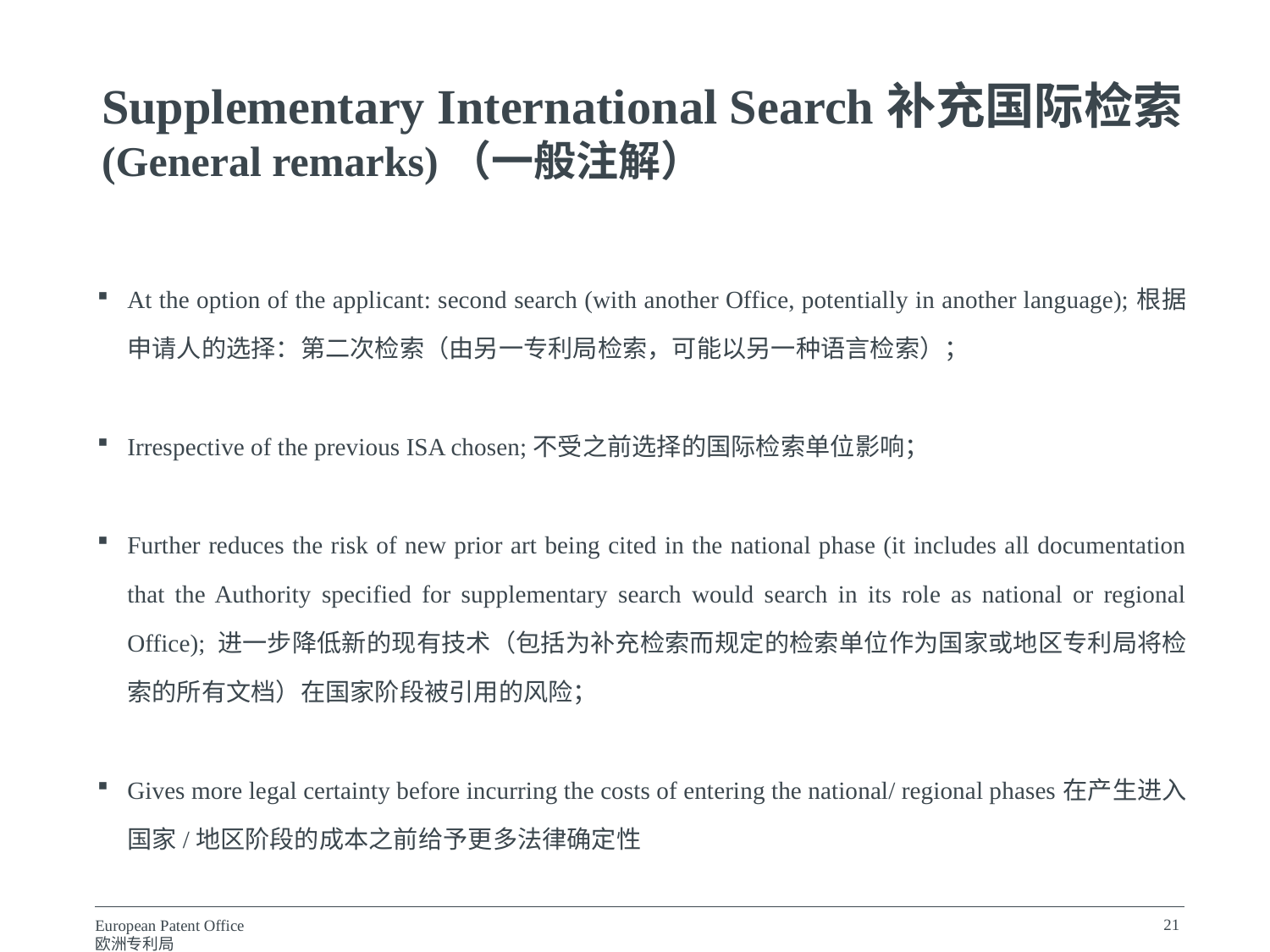

Supplementary International Search补充国际检索
(General remarks)（一般注解）
At the option of the applicant: second search (with another Office, potentially in another language);根据申请人的选择：第二次检索（由另一专利局检索，可能以另一种语言检索）；

Irrespective of the previous ISA chosen;不受之前选择的国际检索单位影响；

Further reduces the risk of new prior art being cited in the national phase (it includes all documentation that the Authority specified for supplementary search would search in its role as national or regional Office); 进一步降低新的现有技术（包括为补充检索而规定的检索单位作为国家或地区专利局将检索的所有文档）在国家阶段被引用的风险；

Gives more legal certainty before incurring the costs of entering the national/ regional phases在产生进入国家/地区阶段的成本之前给予更多法律确定性
21